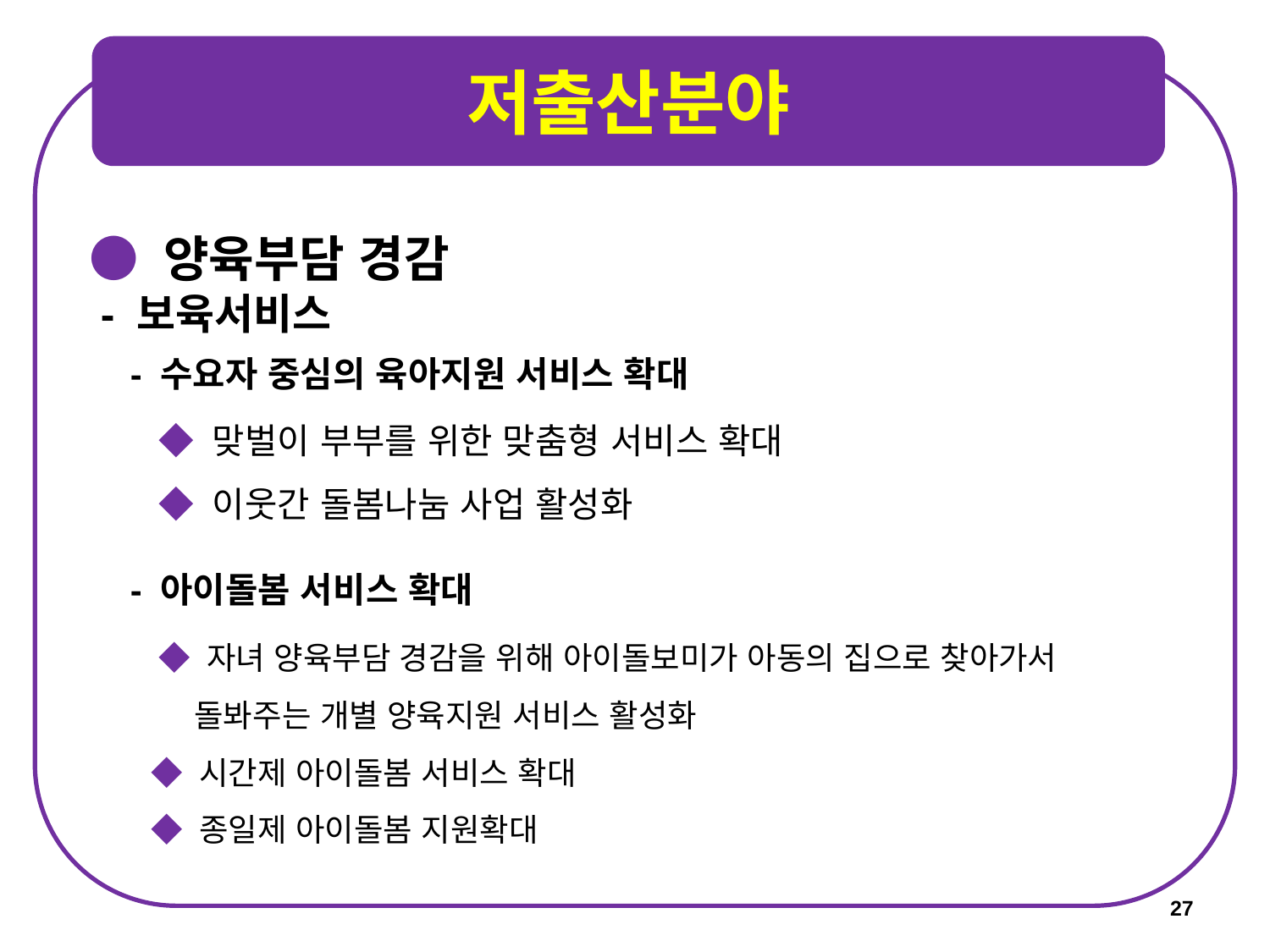

저출산분야

● 양육부담 경감
 - 보육서비스
   - 수요자 중심의 육아지원 서비스 확대
       ◆ 맞벌이 부부를 위한 맞춤형 서비스 확대
       ◆ 이웃간 돌봄나눔 사업 활성화
   - 아이돌봄 서비스 확대
       ◆ 자녀 양육부담 경감을 위해 아이돌보미가 아동의 집으로 찾아가서
           돌봐주는 개별 양육지원 서비스 활성화
       ◆ 시간제 아이돌봄 서비스 확대
       ◆ 종일제 아이돌봄 지원확대

27